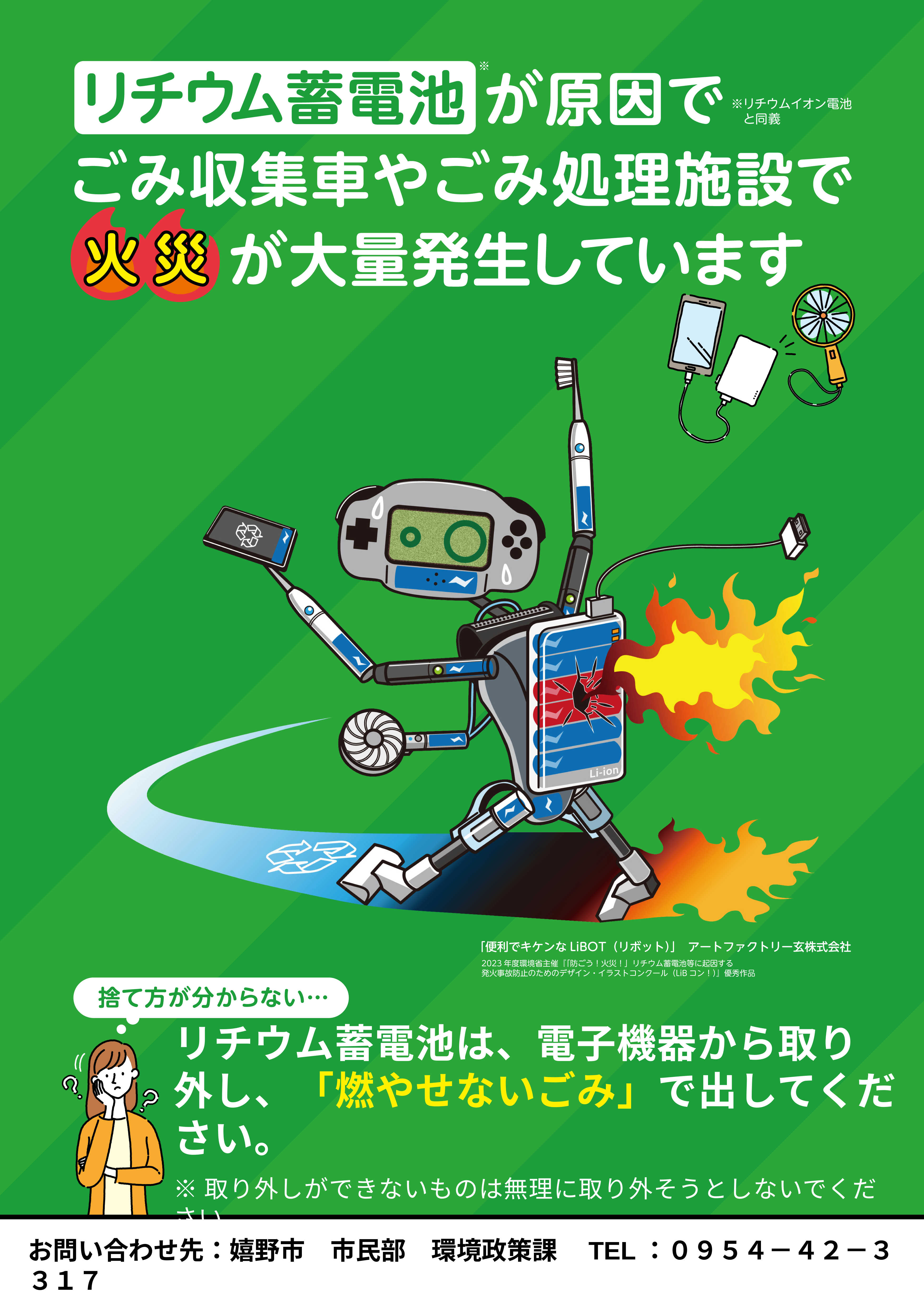

詳細はこちら

リチウム蓄電池は、電子機器から取り外し、「燃やせないごみ」で出してください。
※取り外しができないものは無理に取り外そうとしないでください。
※金属端子部分には絶縁テープを貼り付けてください。
QR
コード
お問い合わせ先：嬉野市　市民部　環境政策課　TEL：０９５４－４２－３３１７